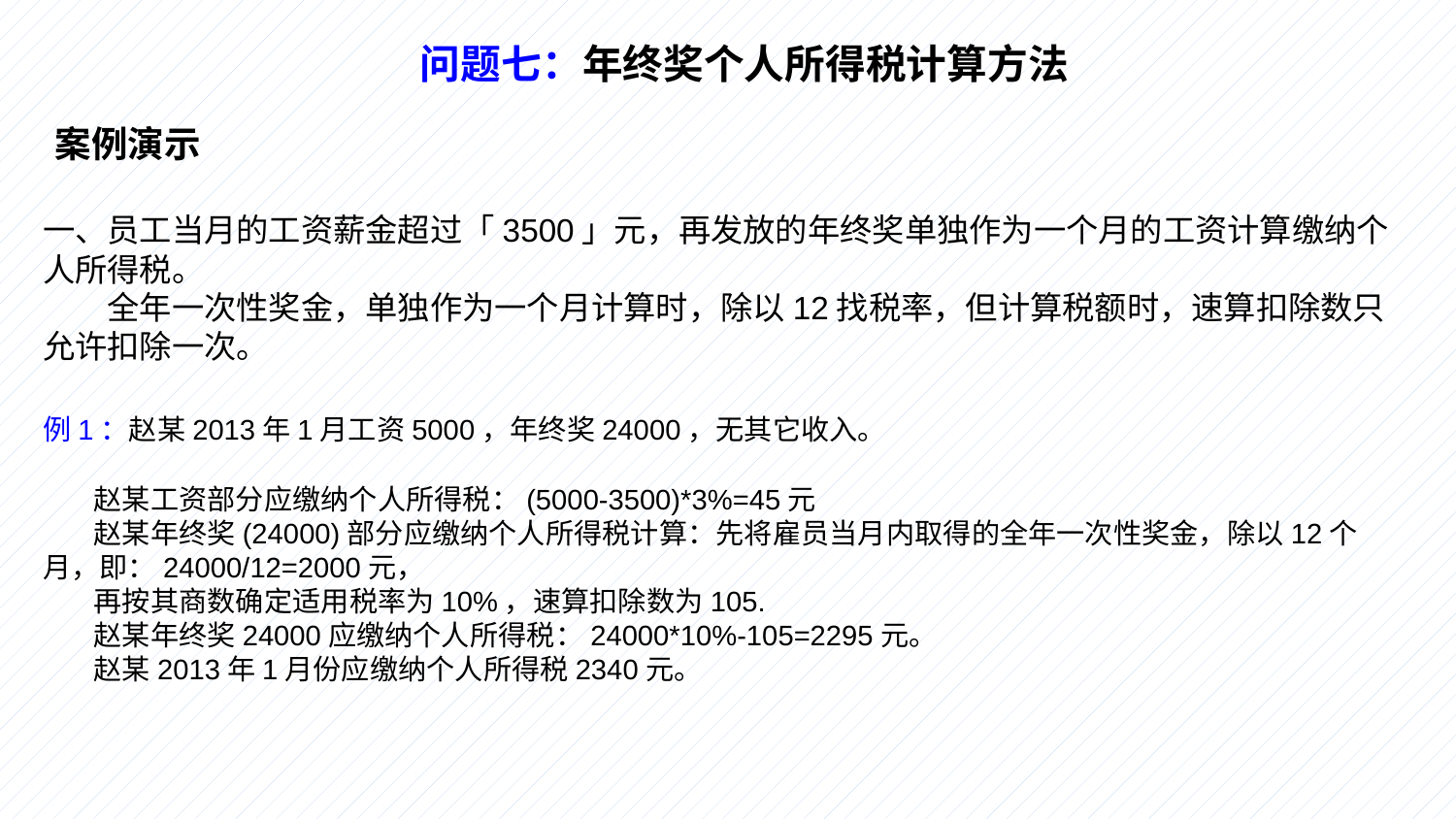

问题七：年终奖个人所得税计算方法
案例演示
一、员工当月的工资薪金超过「3500」元，再发放的年终奖单独作为一个月的工资计算缴纳个人所得税。
　　全年一次性奖金，单独作为一个月计算时，除以12找税率，但计算税额时，速算扣除数只允许扣除一次。

例1：赵某2013年1月工资5000，年终奖24000，无其它收入。

       赵某工资部分应缴纳个人所得税：(5000-3500)*3%=45元
       赵某年终奖(24000)部分应缴纳个人所得税计算：先将雇员当月内取得的全年一次性奖金，除以12个月，即：24000/12=2000元，
       再按其商数确定适用税率为10%，速算扣除数为105.
       赵某年终奖24000应缴纳个人所得税：24000*10%-105=2295元。
       赵某2013年1月份应缴纳个人所得税2340元。